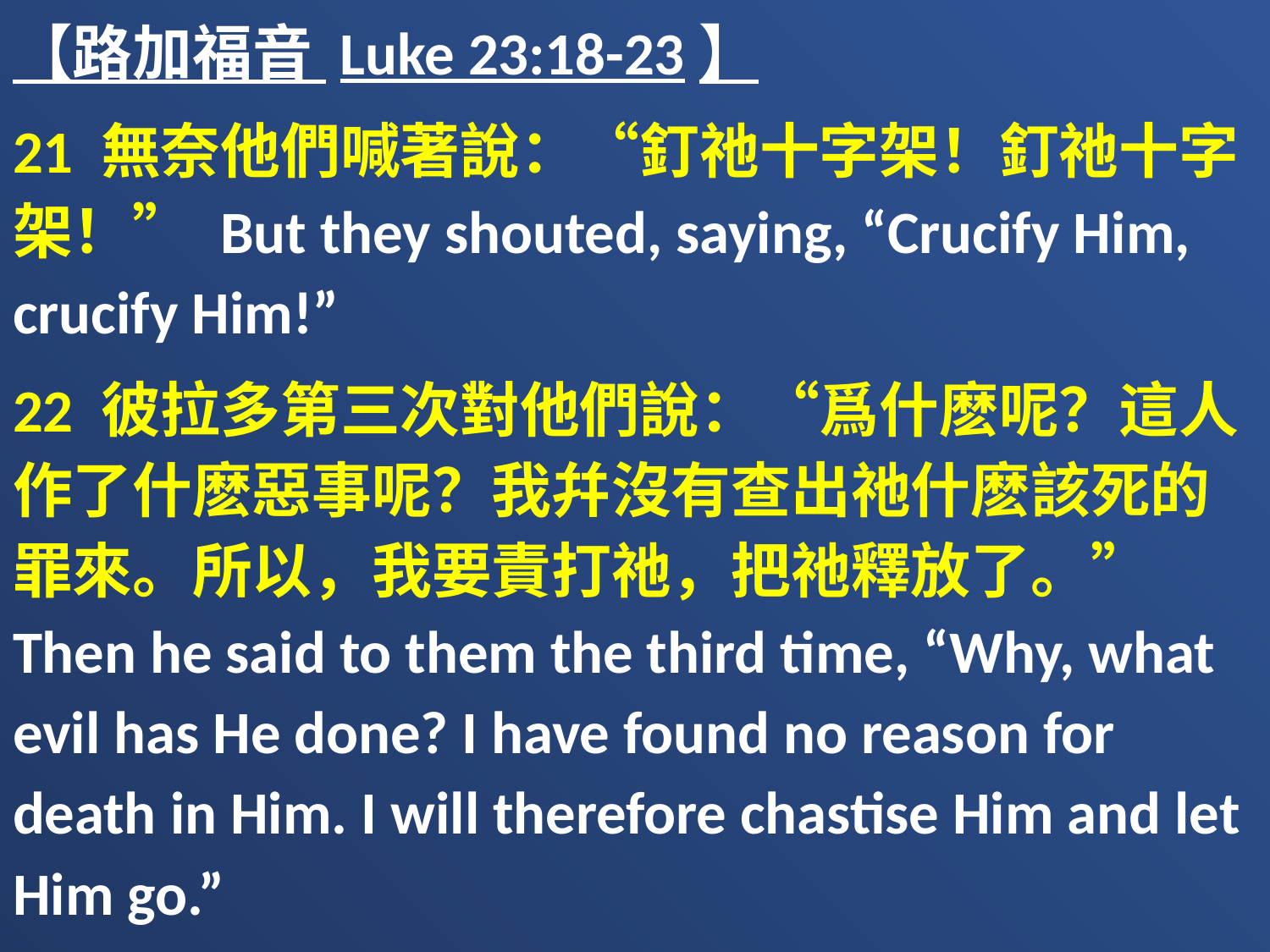

【路加福音 Luke 23:18-23】
21 無奈他們喊著說：“釘祂十字架！釘祂十字架！” But they shouted, saying, “Crucify Him, crucify Him!”
22 彼拉多第三次對他們說：“爲什麽呢？這人作了什麽惡事呢？我幷沒有查出祂什麽該死的罪來。所以，我要責打祂，把祂釋放了。” Then he said to them the third time, “Why, what evil has He done? I have found no reason for death in Him. I will therefore chastise Him and let Him go.”